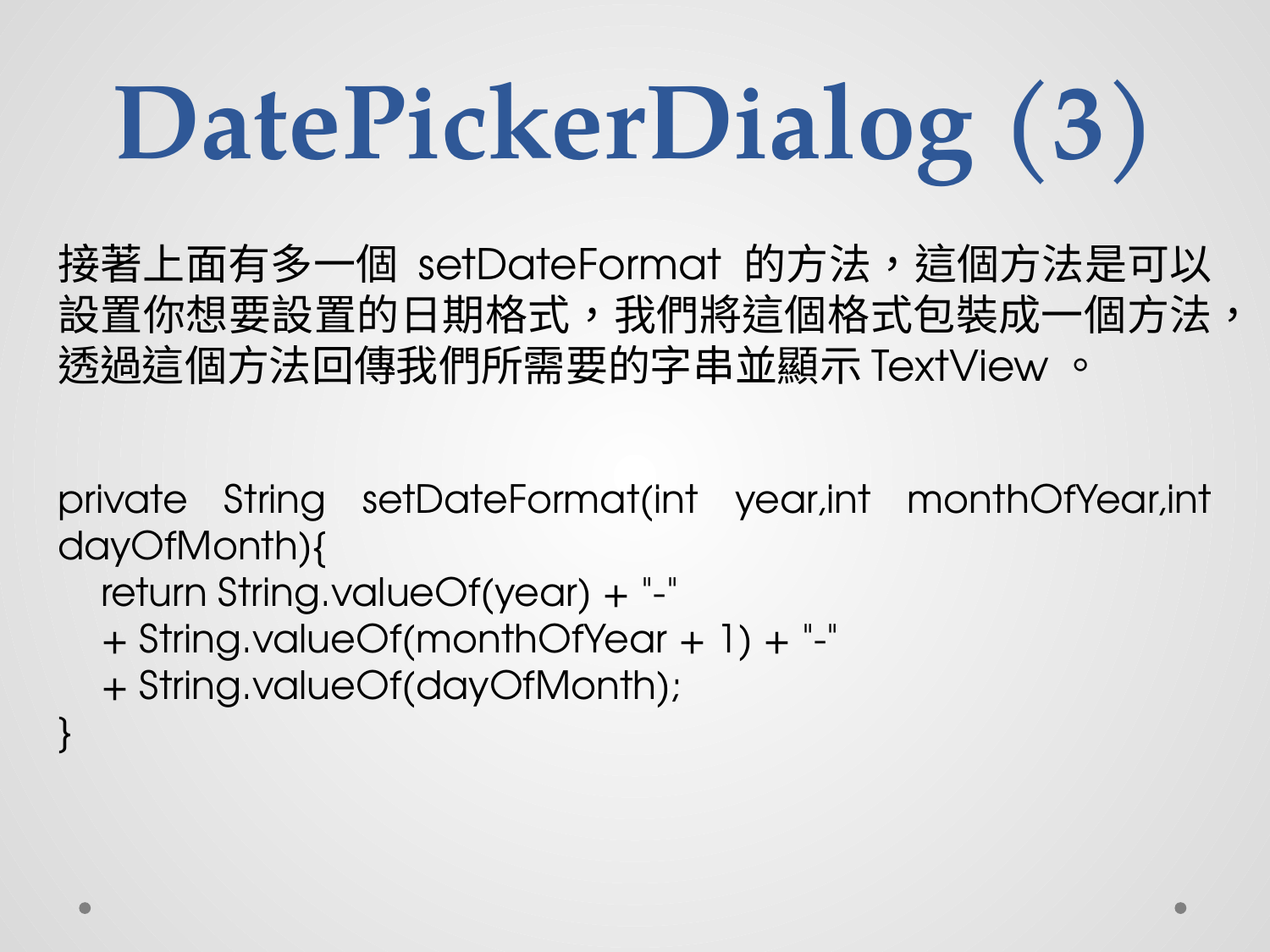

# DatePickerDialog (3)

接著上面有多一個 setDateFormat 的方法，這個方法是可以設置你想要設置的日期格式，我們將這個格式包裝成一個方法，透過這個方法回傳我們所需要的字串並顯示TextView。

private String setDateFormat(int year,int monthOfYear,int dayOfMonth){
    return String.valueOf(year) + "-"
    + String.valueOf(monthOfYear + 1) + "-"
    + String.valueOf(dayOfMonth);
}